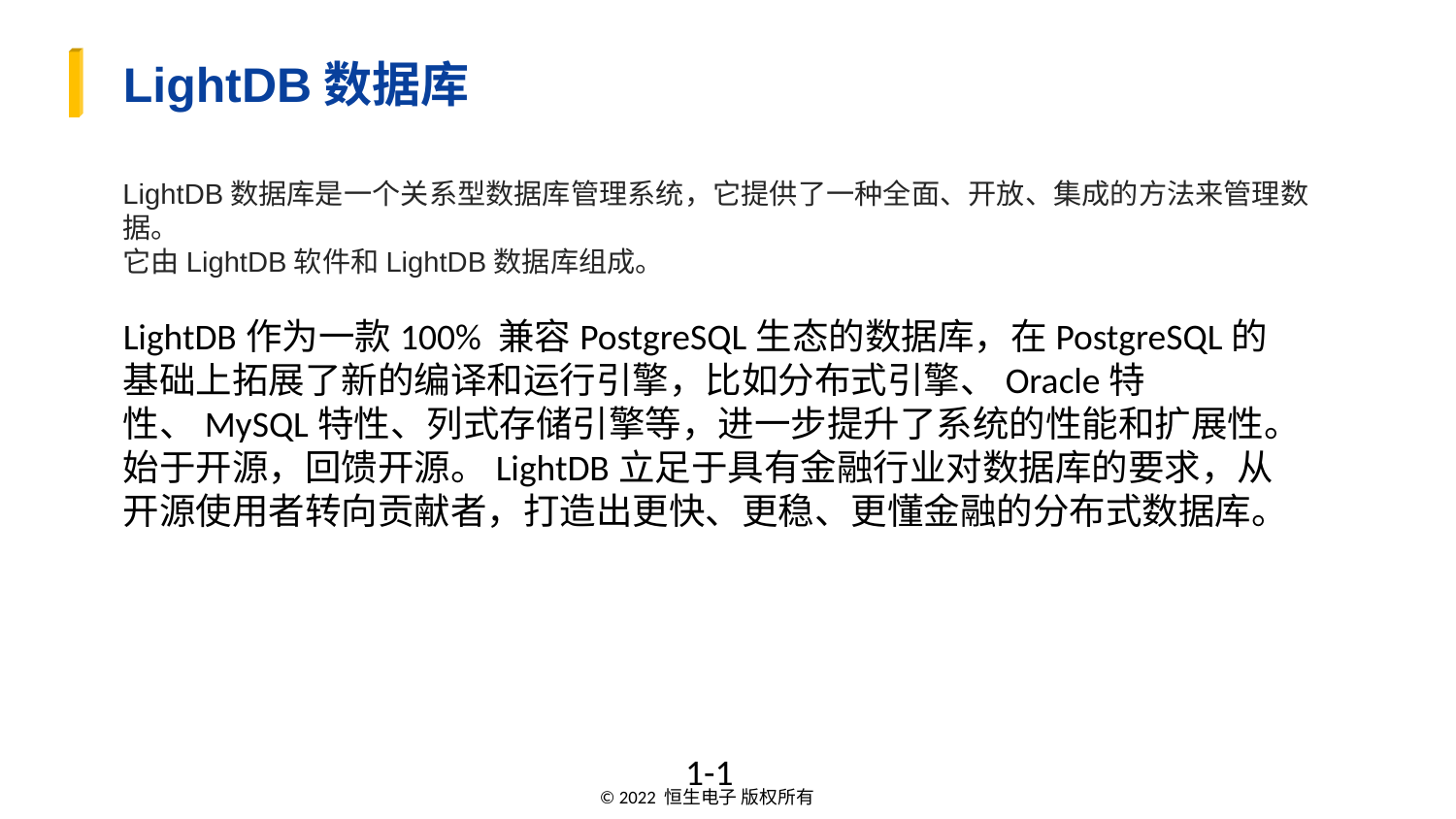

LightDB数据库
LightDB数据库是一个关系型数据库管理系统，它提供了一种全面、开放、集成的方法来管理数据。
它由LightDB软件和LightDB数据库组成。
LightDB作为一款100% 兼容PostgreSQL生态的数据库，在PostgreSQL的基础上拓展了新的编译和运行引擎，比如分布式引擎、Oracle特性、MySQL特性、列式存储引擎等，进一步提升了系统的性能和扩展性。始于开源，回馈开源。LightDB立足于具有金融行业对数据库的要求，从开源使用者转向贡献者，打造出更快、更稳、更懂金融的分布式数据库。
1-1